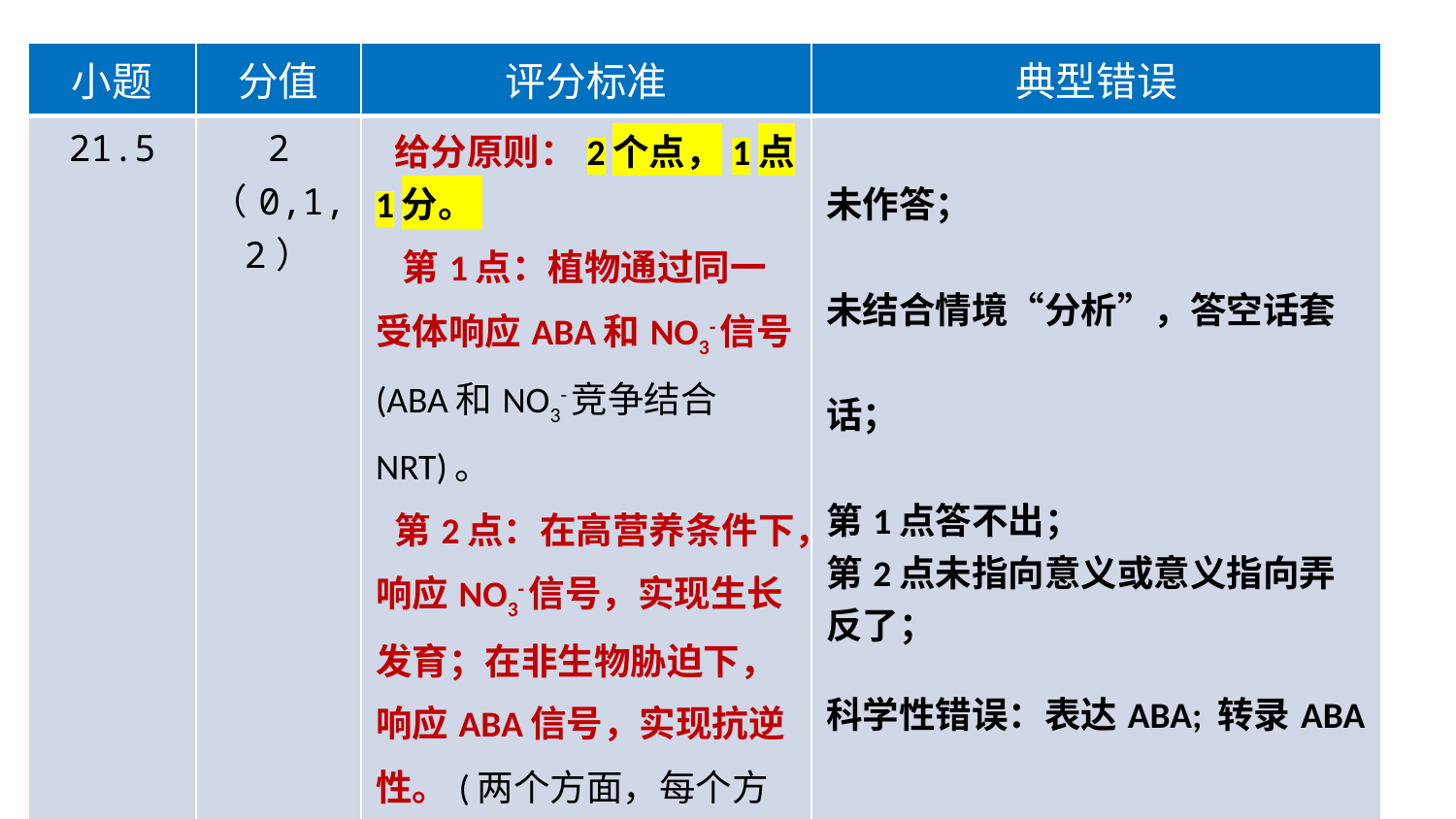

| 小题 | 分值 | 评分标准 | 典型错误 |
| --- | --- | --- | --- |
| 21.5 | 2 （0,1,2） | 给分原则：2个点，1点1分。 第1点：植物通过同一受体响应ABA和NO3-信号 (ABA和NO3-竞争结合NRT)。 第2点：在高营养条件下，响应NO3-信号，实现生长发育；在非生物胁迫下，响应ABA信号，实现抗逆性。(两个方面，每个方面都要指向意义) | 未作答； 未结合情境“分析”，答空话套话； 第1点答不出； 第2点未指向意义或意义指向弄反了； 科学性错误：表达ABA; 转录ABA |